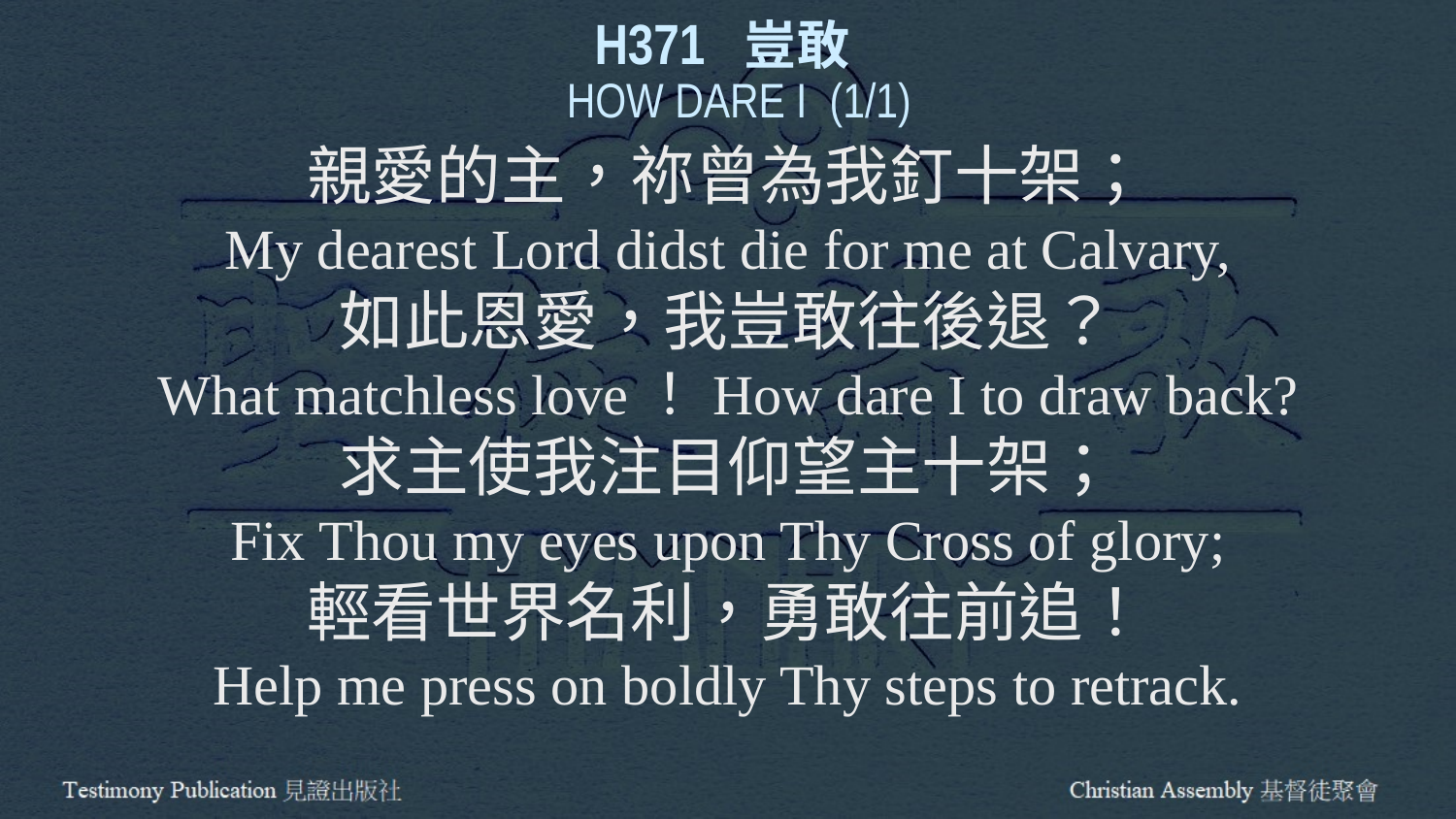

H371  豈敢
 HOW DARE I  (1/1)
親愛的主，祢曾為我釘十架；
My dearest Lord didst die for me at Calvary,
如此恩愛，我豈敢往後退？
What matchless love！How dare I to draw back?
求主使我注目仰望主十架；
Fix Thou my eyes upon Thy Cross of glory;
輕看世界名利，勇敢往前追！
Help me press on boldly Thy steps to retrack.